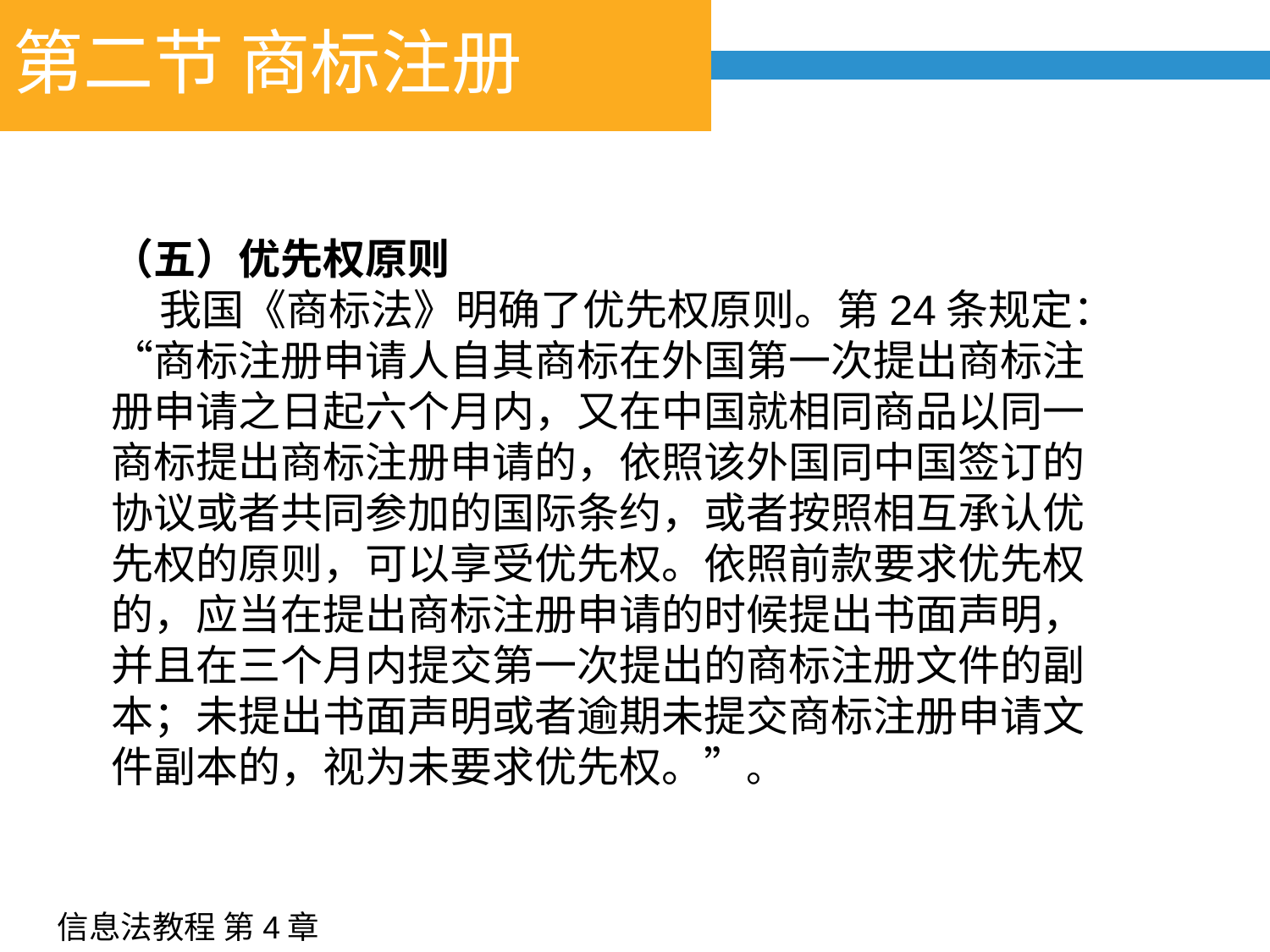

# 第二节 商标注册
（五）优先权原则
    我国《商标法》明确了优先权原则。第24条规定：“商标注册申请人自其商标在外国第一次提出商标注册申请之日起六个月内，又在中国就相同商品以同一商标提出商标注册申请的，依照该外国同中国签订的协议或者共同参加的国际条约，或者按照相互承认优先权的原则，可以享受优先权。依照前款要求优先权的，应当在提出商标注册申请的时候提出书面声明，并且在三个月内提交第一次提出的商标注册文件的副本；未提出书面声明或者逾期未提交商标注册申请文件副本的，视为未要求优先权。”。
信息法教程 第4章